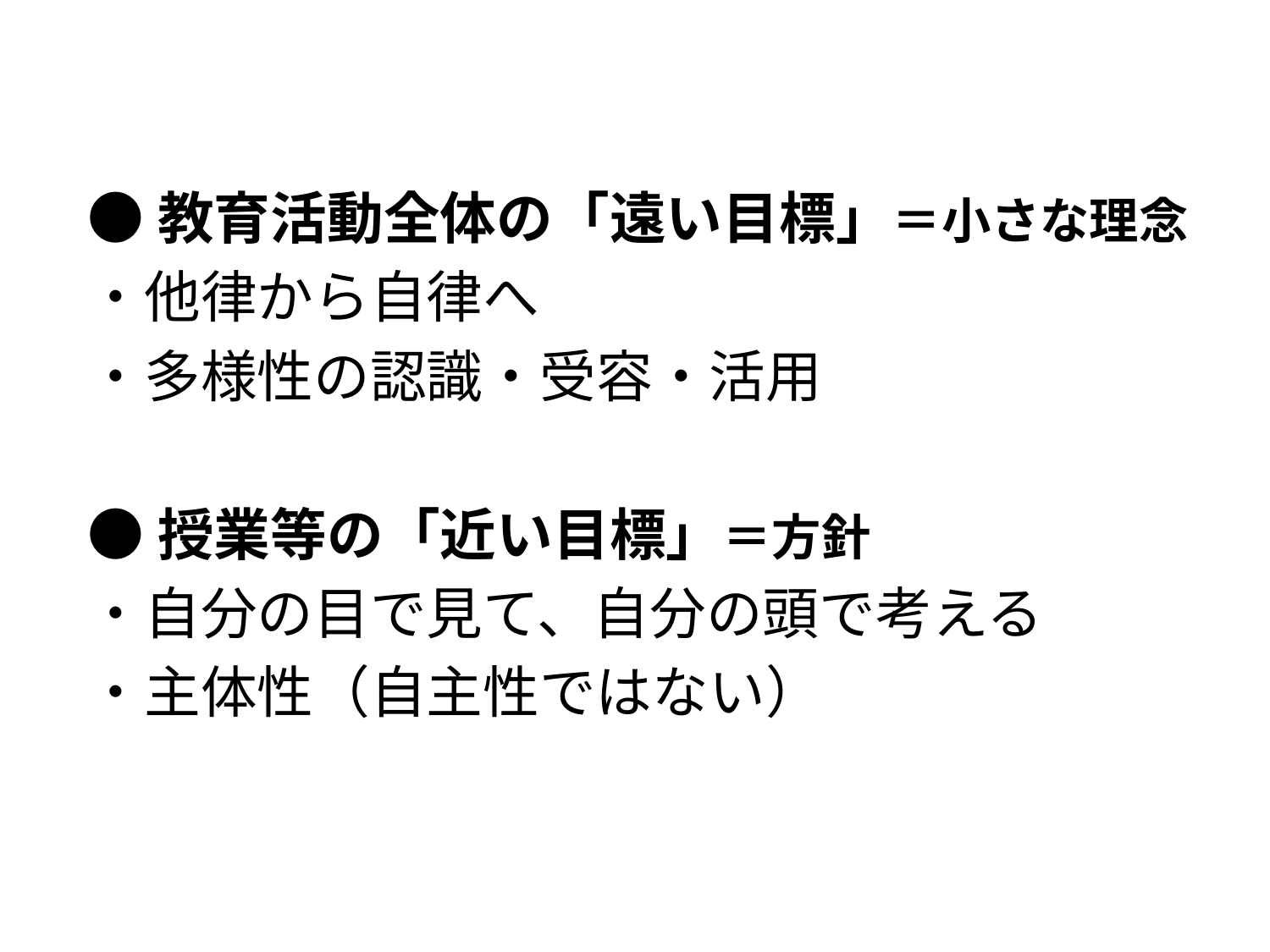

●教育活動全体の「遠い目標」＝小さな理念
・他律から自律へ
・多様性の認識・受容・活用

●授業等の「近い目標」＝方針
・自分の目で見て、自分の頭で考える
・主体性（自主性ではない）